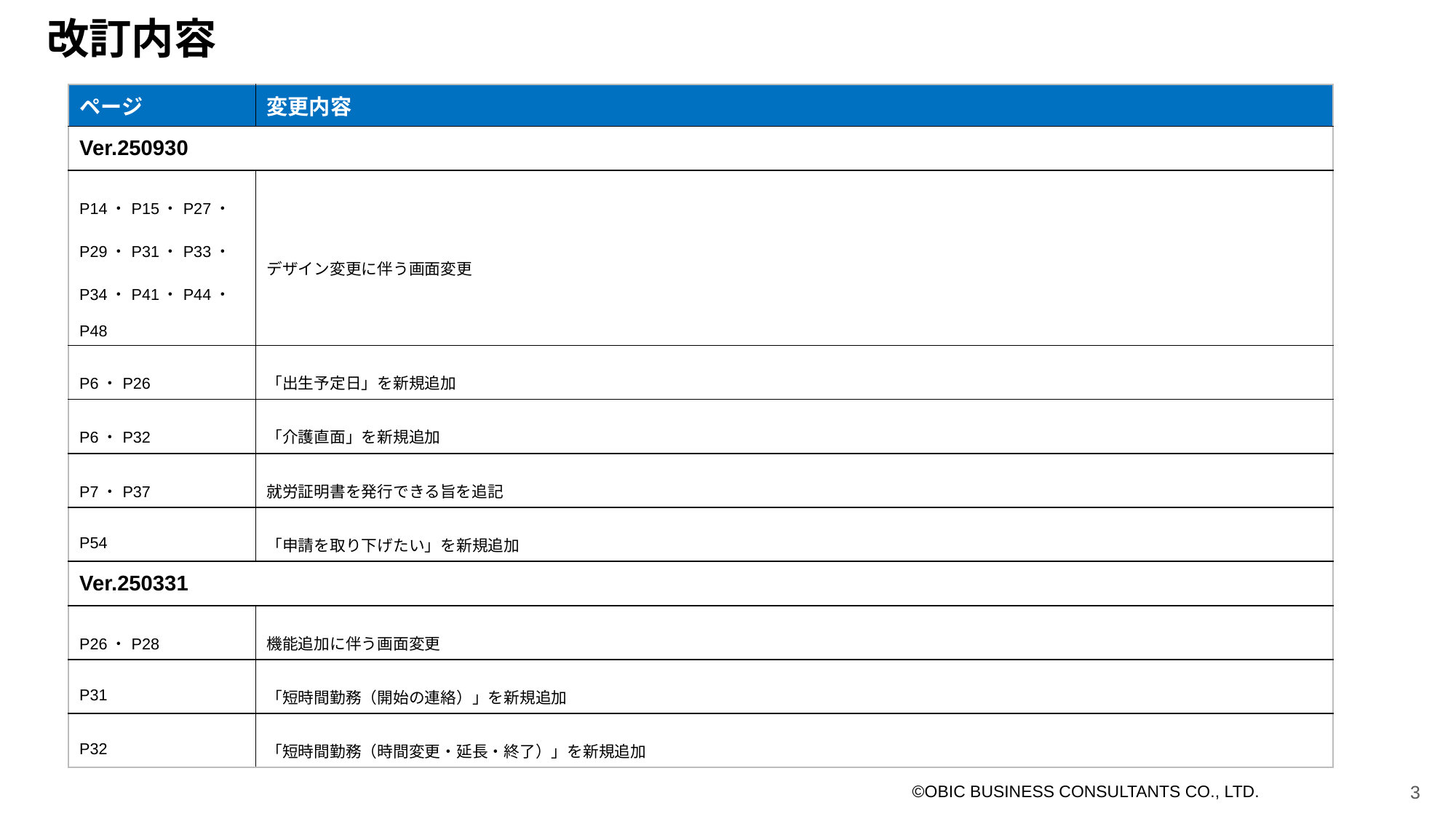

改訂内容
| ページ | 変更内容 |
| --- | --- |
| Ver.250930 |  |
| P14・P15・P27・P29・P31・P33・P34・P41・P44・P48 | デザイン変更に伴う画面変更 |
| P6・P26 | 「出生予定日」を新規追加 |
| P6・P32 | 「介護直面」を新規追加 |
| P7・P37 | 就労証明書を発行できる旨を追記 |
| P54 | 「申請を取り下げたい」を新規追加 |
| Ver.250331 |  |
| P26・P28 | 機能追加に伴う画面変更 |
| P31 | 「短時間勤務（開始の連絡）」を新規追加 |
| P32 | 「短時間勤務（時間変更・延長・終了）」を新規追加 |
©OBIC BUSINESS CONSULTANTS CO., LTD.
3